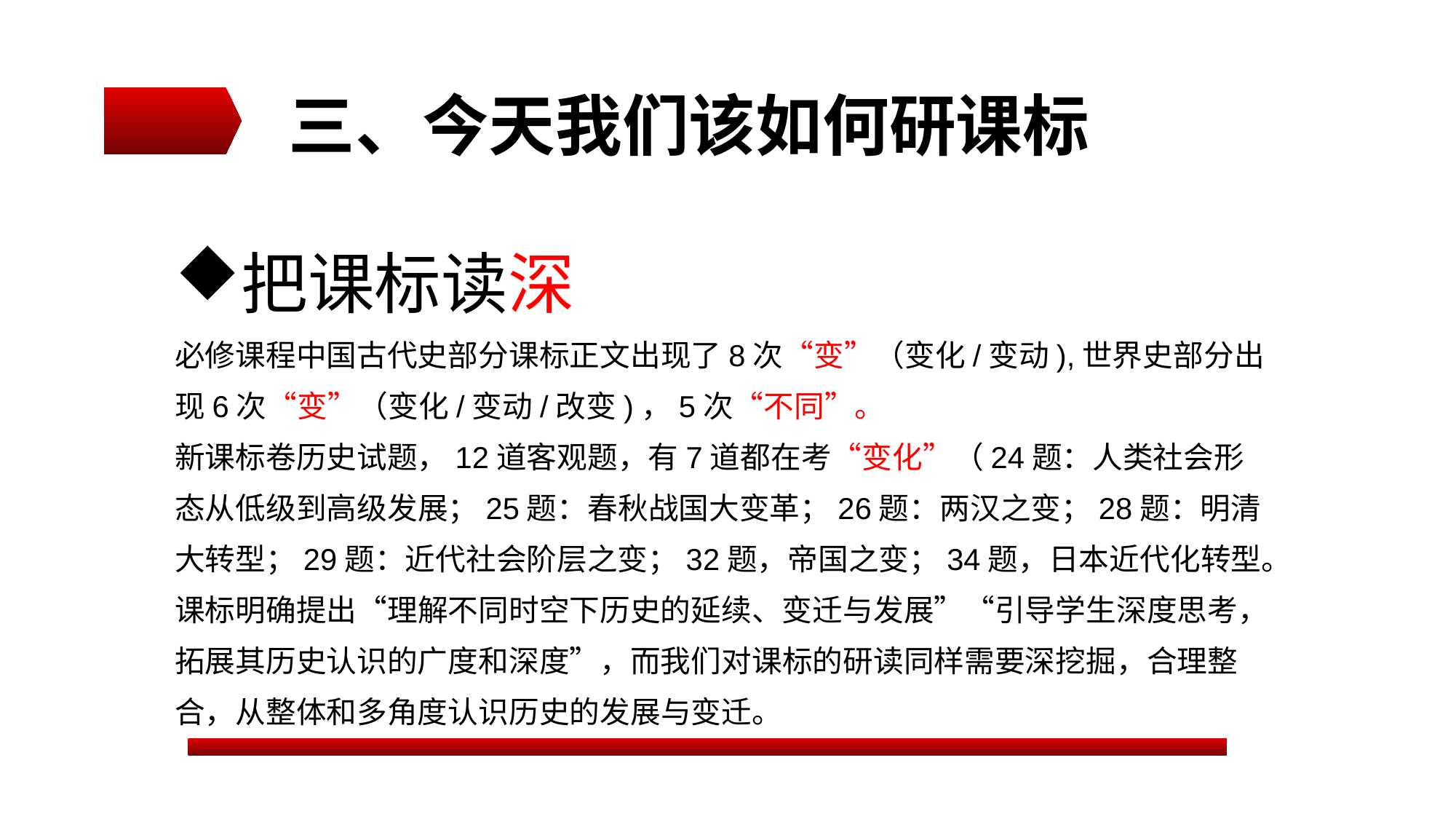

三、今天我们该如何研课标
把课标读深
必修课程中国古代史部分课标正文出现了8次“变”（变化/变动),世界史部分出现6次“变”（变化/变动/改变)，5次“不同”。
新课标卷历史试题，12道客观题，有7道都在考“变化”（24题：人类社会形态从低级到高级发展；25题：春秋战国大变革；26题：两汉之变；28题：明清大转型；29题：近代社会阶层之变；32题，帝国之变；34题，日本近代化转型。
课标明确提出“理解不同时空下历史的延续、变迁与发展”“引导学生深度思考，拓展其历史认识的广度和深度”，而我们对课标的研读同样需要深挖掘，合理整合，从整体和多角度认识历史的发展与变迁。